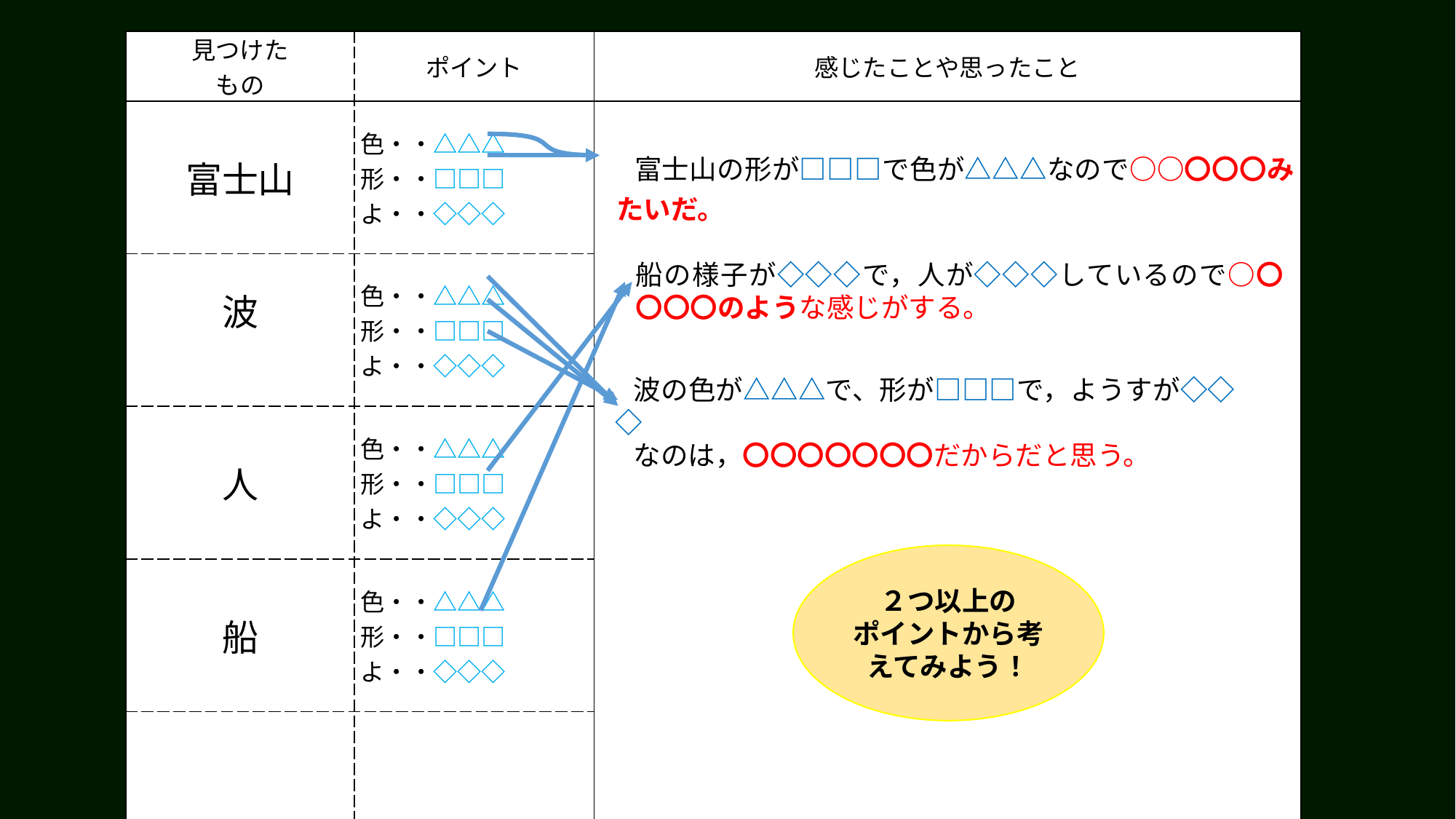

| 見つけた もの | ポイント | 感じたことや思ったこと |
| --- | --- | --- |
| 富士山 | 色・・△△△ 形・・□□□ よ・・◇◇◇ | 富士山の形が□□□で色が△△△なので○○〇〇〇みたいだ。 |
| 波 | 色・・△△△ 形・・□□□ よ・・◇◇◇ |  |
| 人 | 色・・△△△ 形・・□□□ よ・・◇◇◇ |  |
| 船 | 色・・△△△ 形・・□□□ よ・・◇◇◇ |  |
|  |  |  |
船の様子が◇◇◇で，人が◇◇◇しているので○〇〇〇〇のような感じがする。
波の色が△△△で、形が□□□で，ようすが◇◇◇
なのは，〇〇〇〇〇〇〇だからだと思う。
２つ以上の
ポイントから考えてみよう！